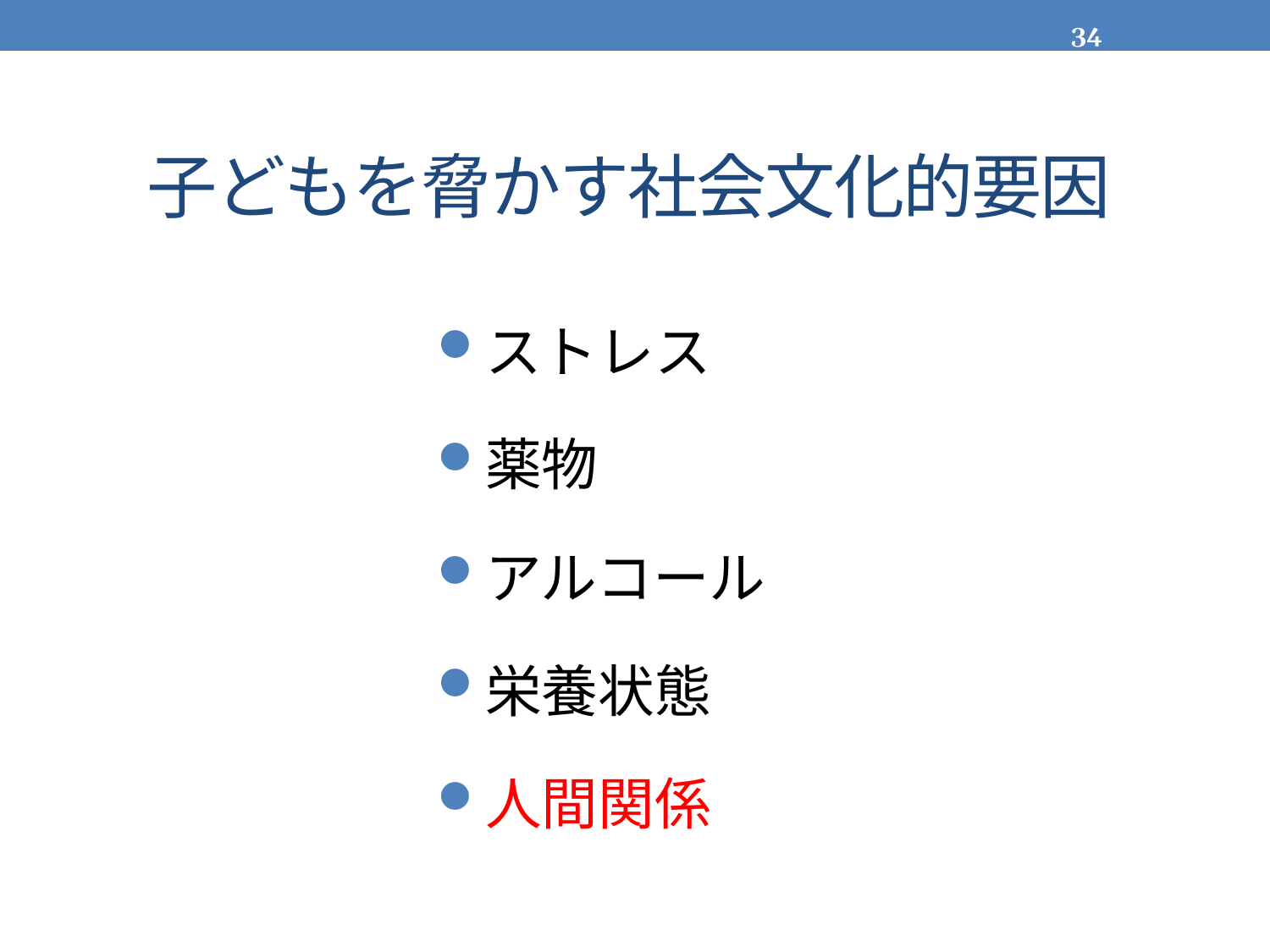

34
# 子どもを脅かす社会文化的要因
ストレス
薬物
アルコール
栄養状態
人間関係